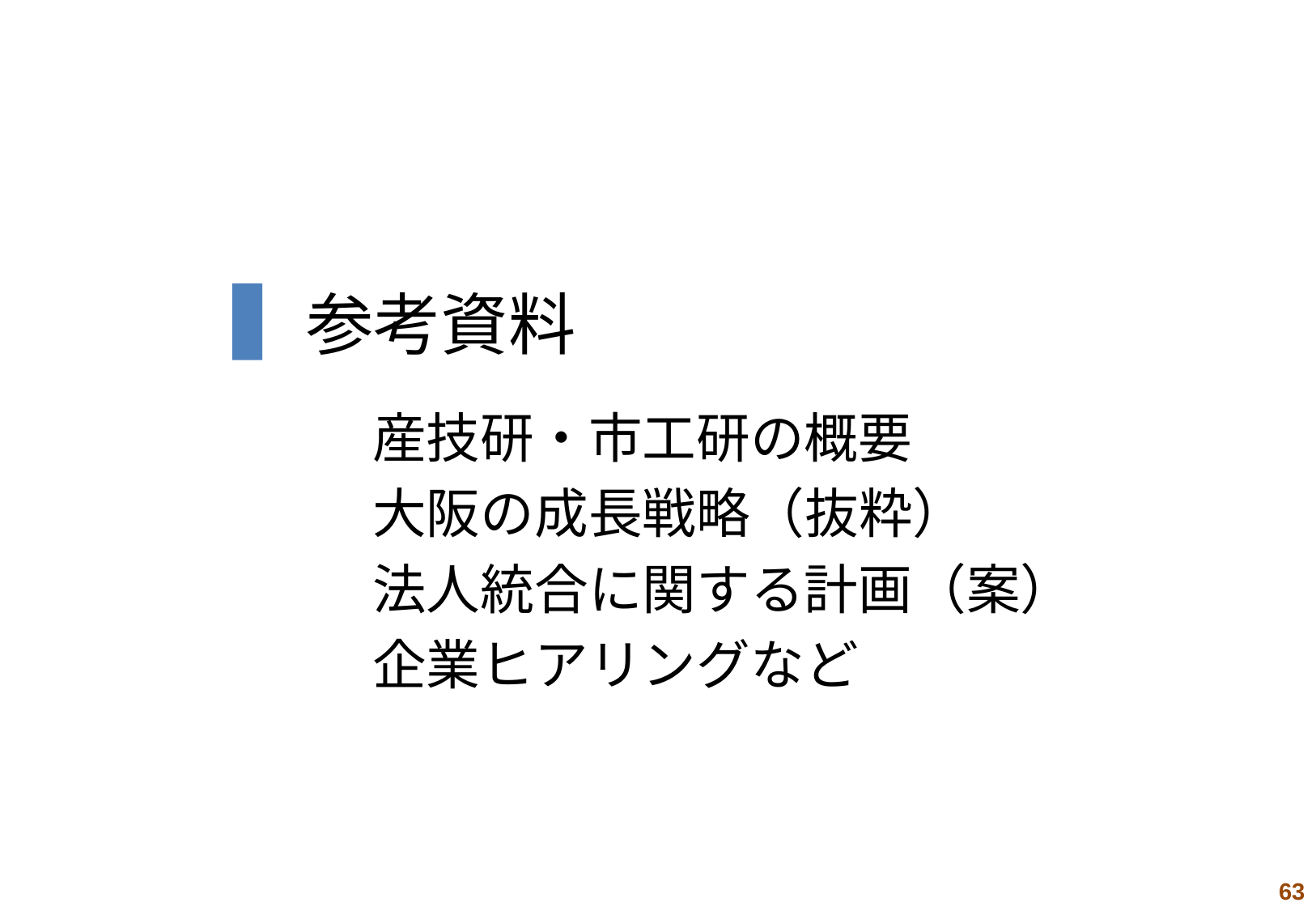

参考資料
　 産技研・市工研の概要
　 大阪の成長戦略（抜粋）
　 法人統合に関する計画（案）
　 企業ヒアリングなど

63